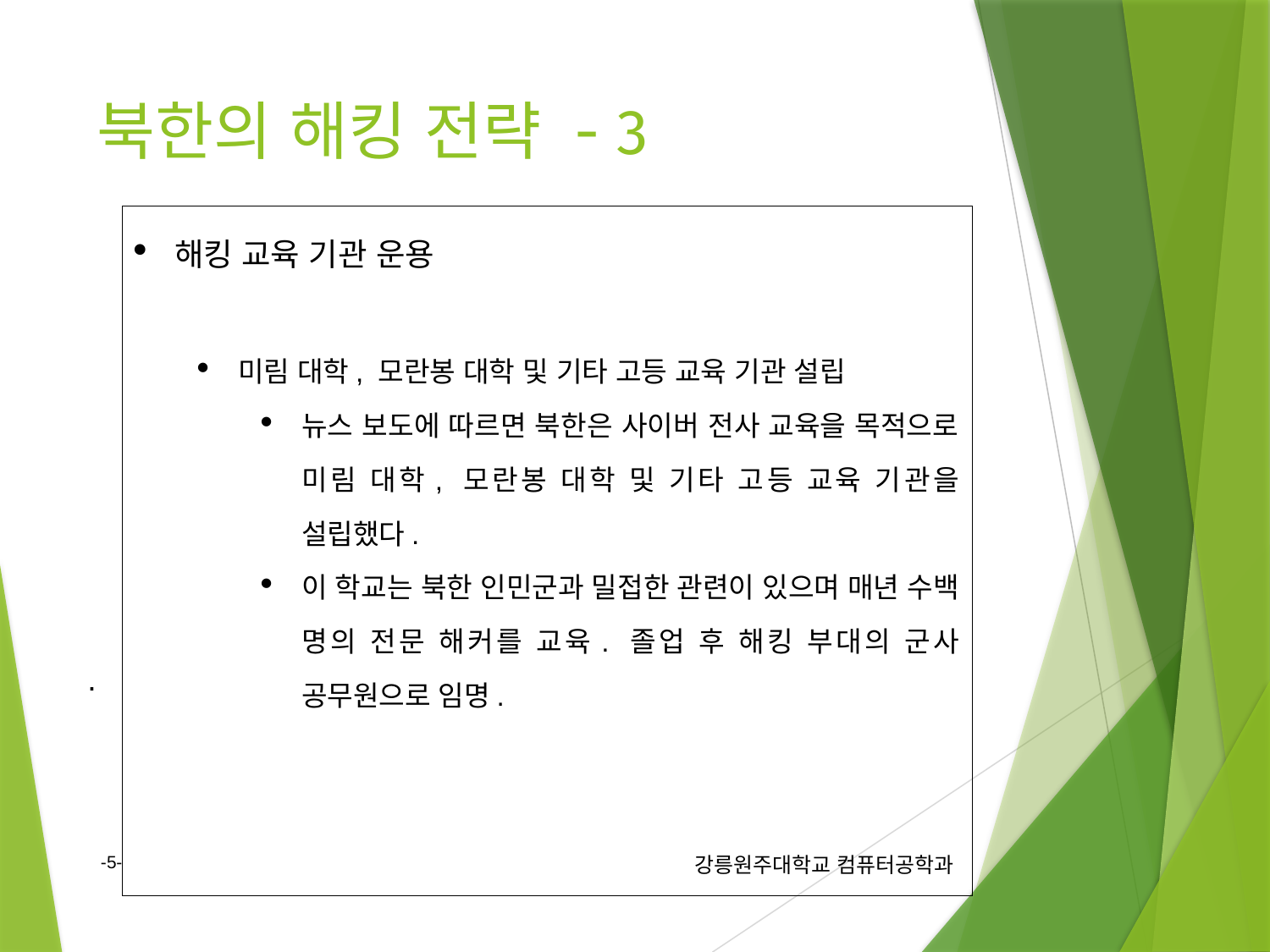

# 북한의 해킹 전략 - 3

해킹 교육 기관 운용

미림 대학, 모란봉 대학 및 기타 고등 교육 기관 설립
뉴스 보도에 따르면 북한은 사이버 전사 교육을 목적으로 미림 대학, 모란봉 대학 및 기타 고등 교육 기관을 설립했다.
이 학교는 북한 인민군과 밀접한 관련이 있으며 매년 수백 명의 전문 해커를 교육. 졸업 후 해킹 부대의 군사 공무원으로 임명.

.
5
강릉원주대학교 컴퓨터공학과